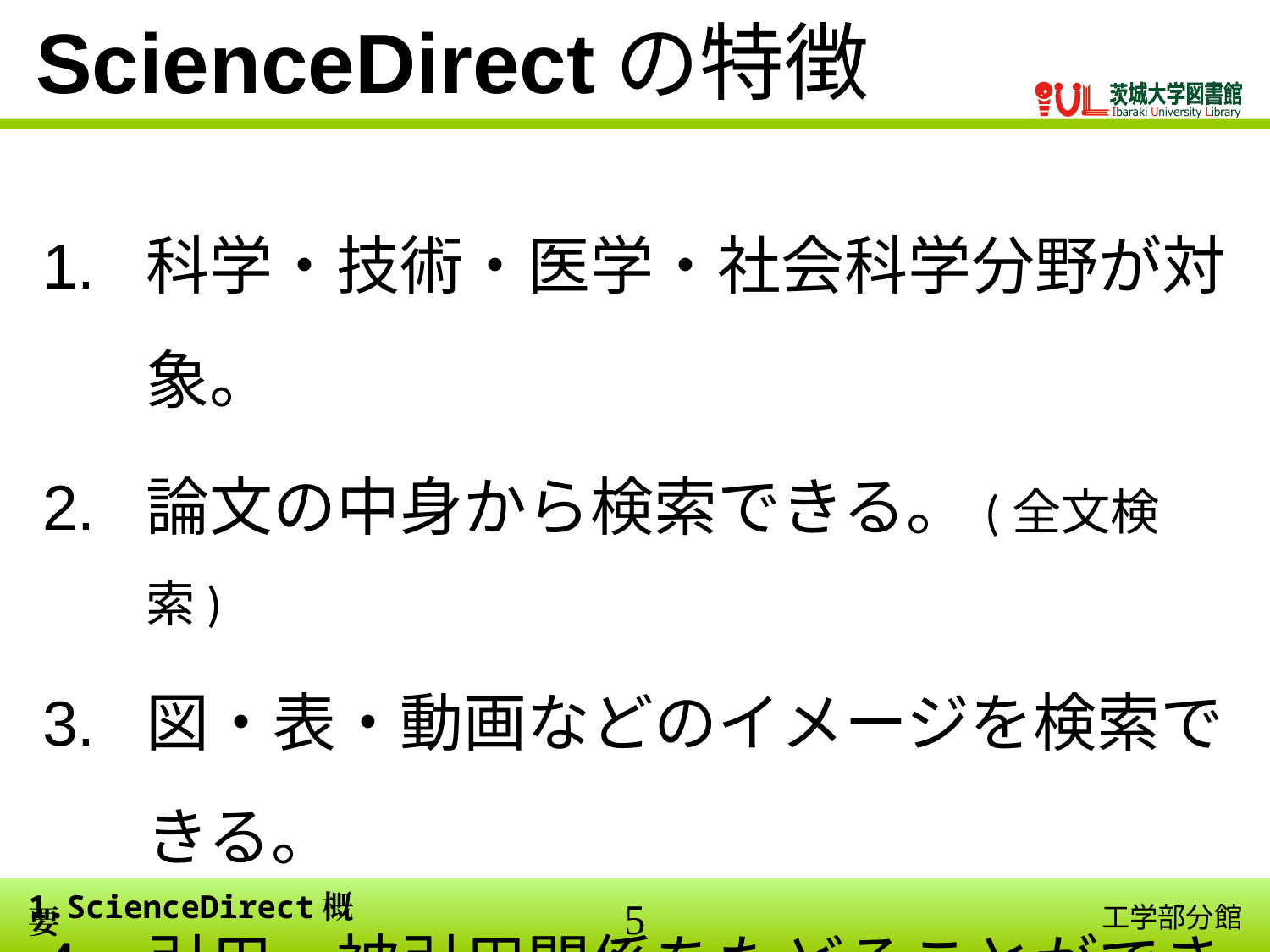

ScienceDirectの特徴
科学・技術・医学・社会科学分野が対象。
論文の中身から検索できる。(全文検索)
図・表・動画などのイメージを検索できる。
引用・被引用関係をたどることができる。
関連論文を見つけることができる。

1.ScienceDirect概要